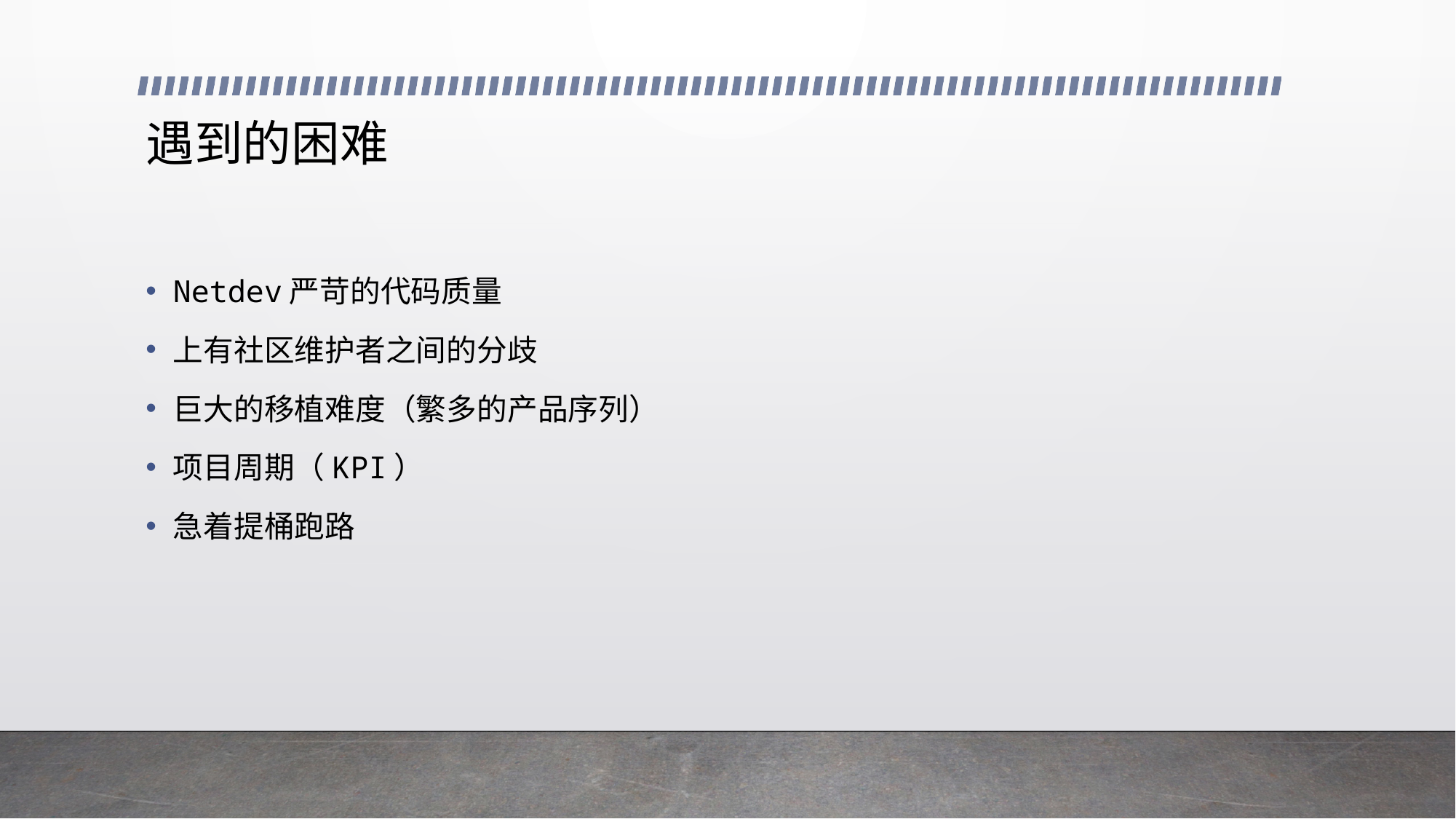

# 遇到的困难
Netdev严苛的代码质量
上有社区维护者之间的分歧
巨大的移植难度（繁多的产品序列）
项目周期（KPI）
急着提桶跑路